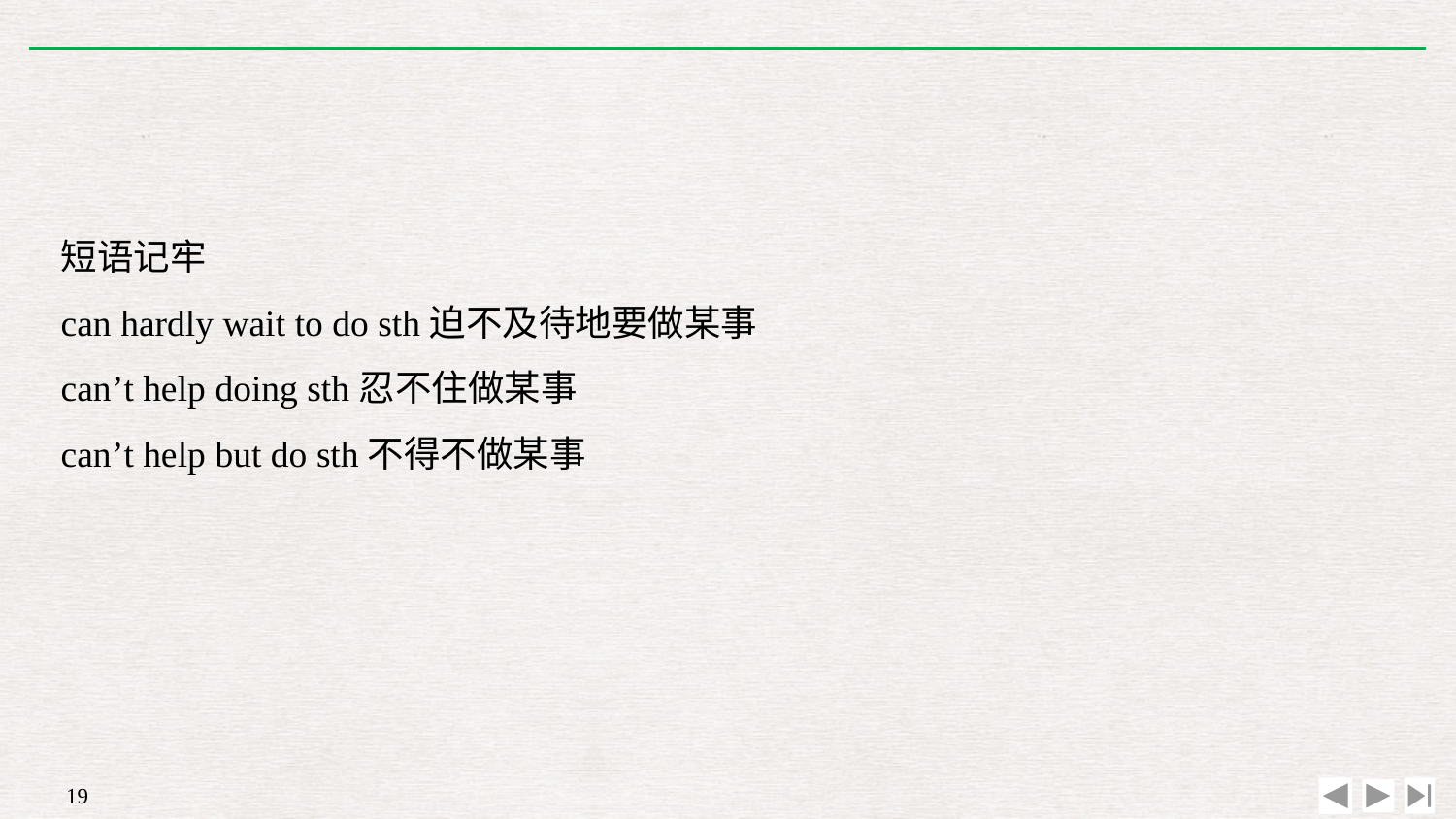

短语记牢
can hardly wait to do sth迫不及待地要做某事
can’t help doing sth忍不住做某事
can’t help but do sth不得不做某事